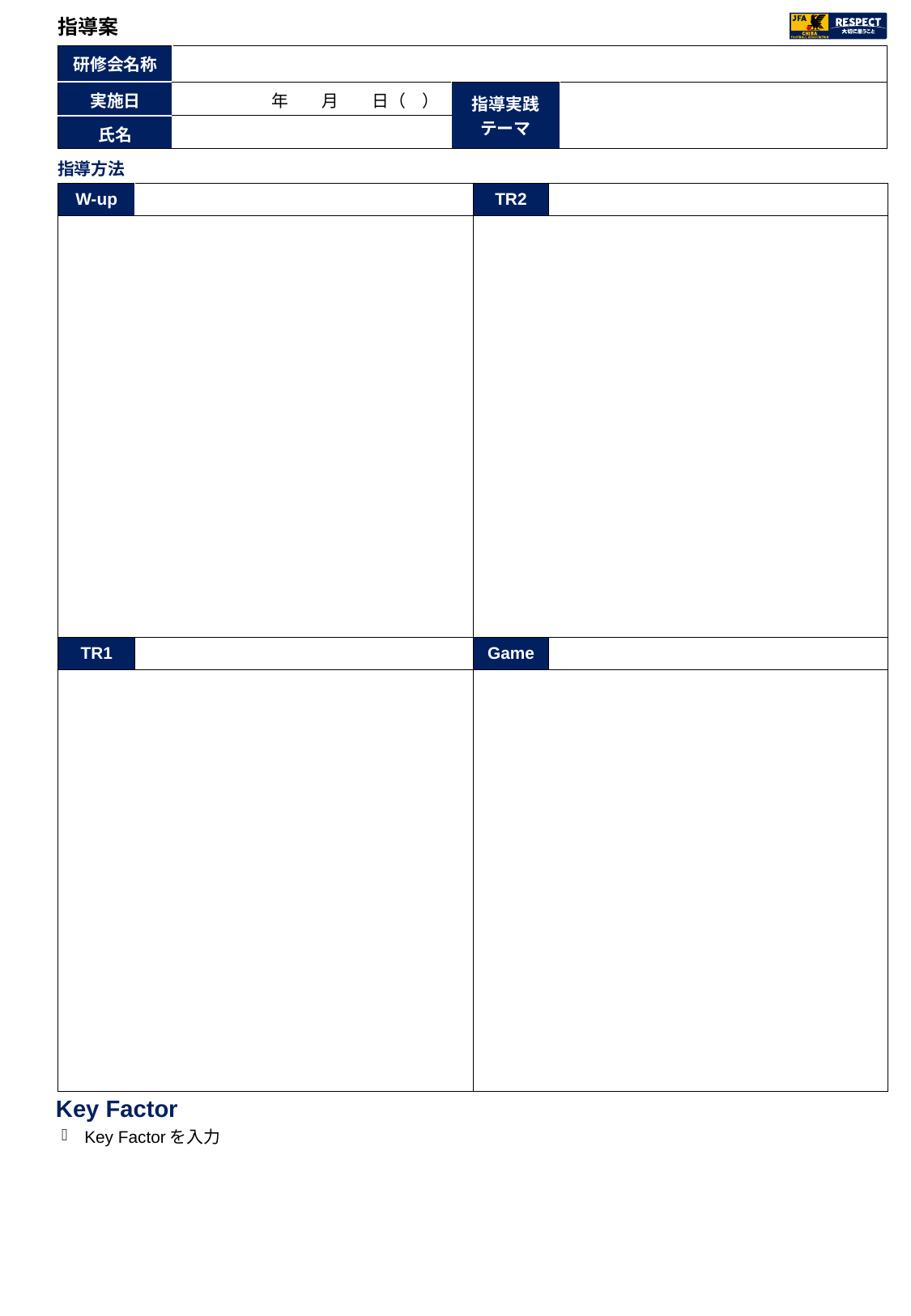

| 研修会名称 |  |  |  |
| --- | --- | --- | --- |
| 実施日 | 年　　月　　日（　） | 指導実践 テーマ |  |
| 氏名 |  |  |  |
Key Factorを入力